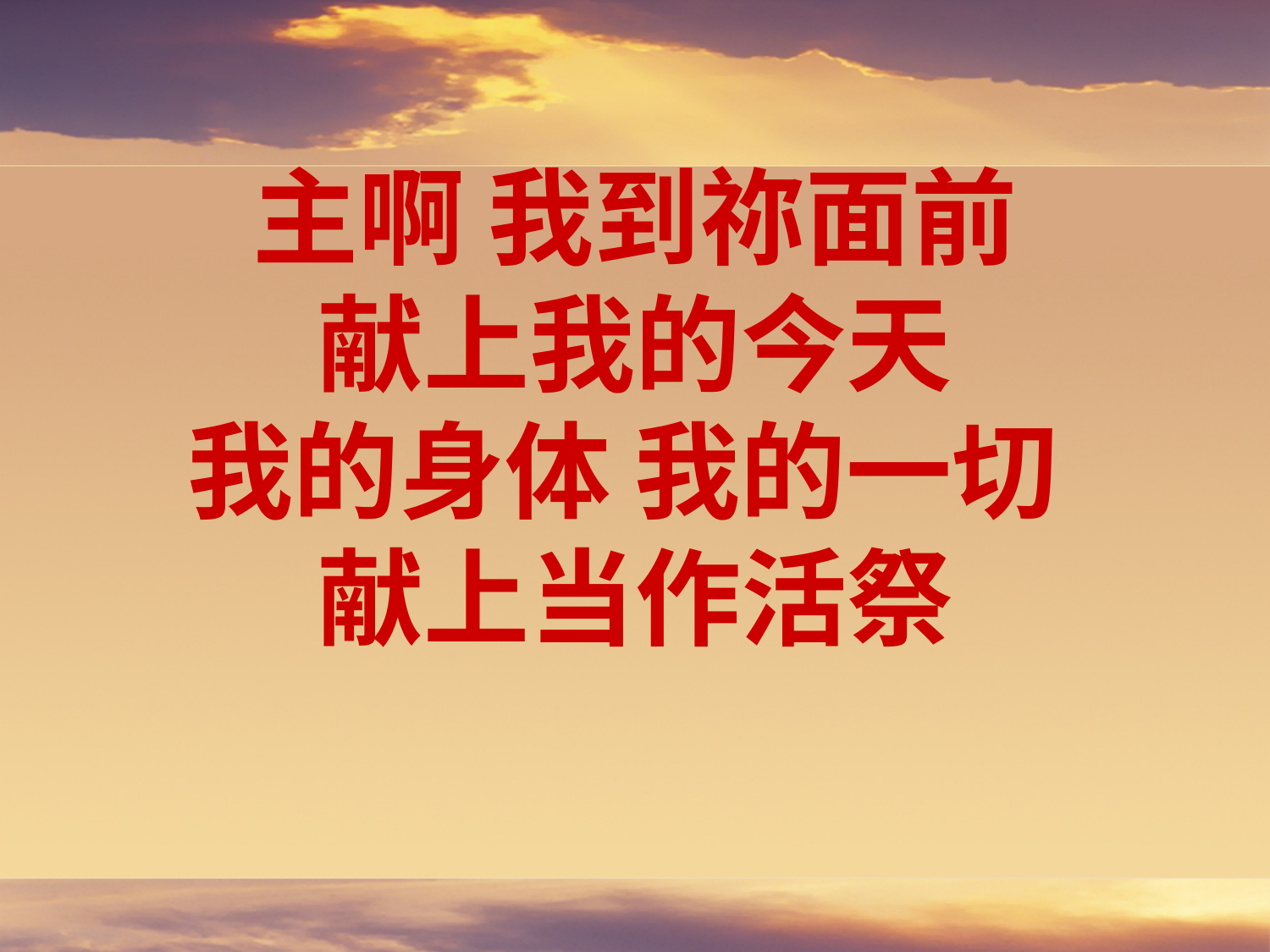

# 主啊 我到祢面前 献上我的今天 我的身体 我的一切 献上当作活祭